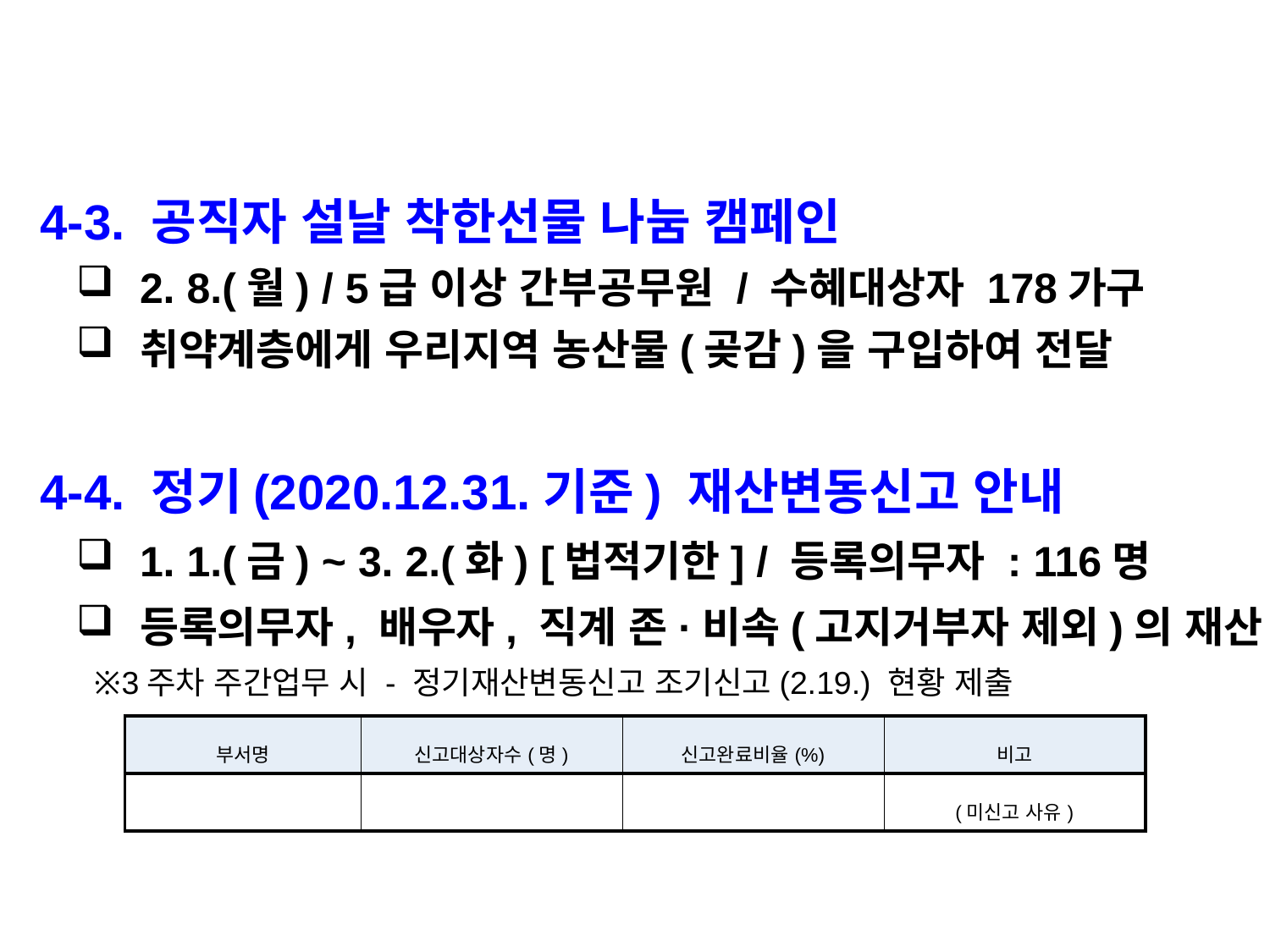

4-3. 공직자 설날 착한선물 나눔 캠페인
2. 8.(월) / 5급 이상 간부공무원 / 수혜대상자 178가구
취약계층에게 우리지역 농산물(곶감)을 구입하여 전달

  4-4. 정기(2020.12.31.기준) 재산변동신고 안내
1. 1.(금) ~ 3. 2.(화) [법적기한] / 등록의무자 : 116명
등록의무자, 배우자, 직계 존·비속(고지거부자 제외)의 재산
  ※ 3주차 주간업무 시 - 정기재산변동신고 조기신고(2.19.) 현황 제출
| 부서명 | 신고대상자수(명) | 신고완료비율(%) | 비고 |
| --- | --- | --- | --- |
|  |  |  | (미신고 사유) |